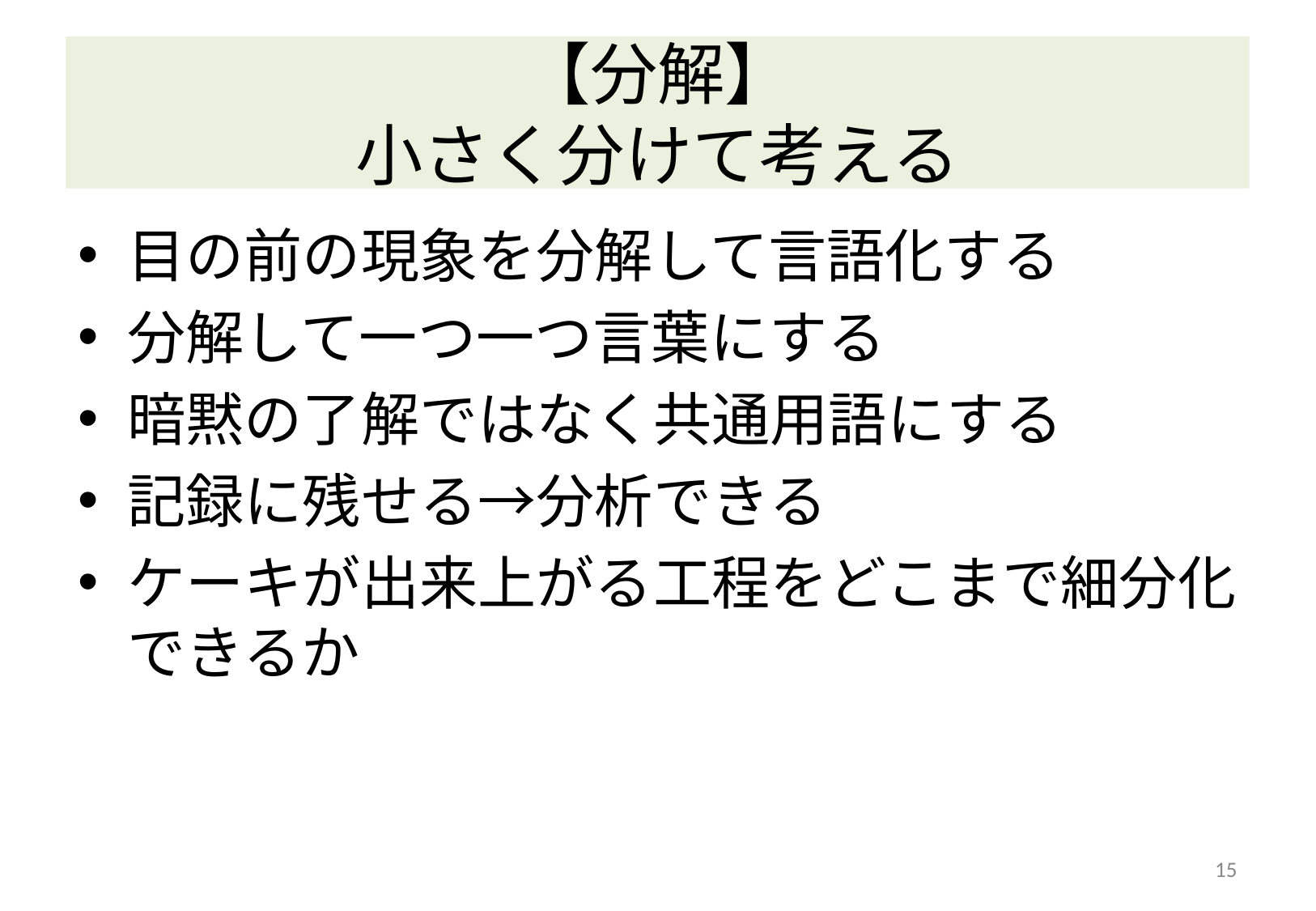

# 【分解】 小さく分けて考える
目の前の現象を分解して言語化する
分解して一つ一つ言葉にする
暗黙の了解ではなく共通用語にする
記録に残せる→分析できる
ケーキが出来上がる工程をどこまで細分化できるか

15